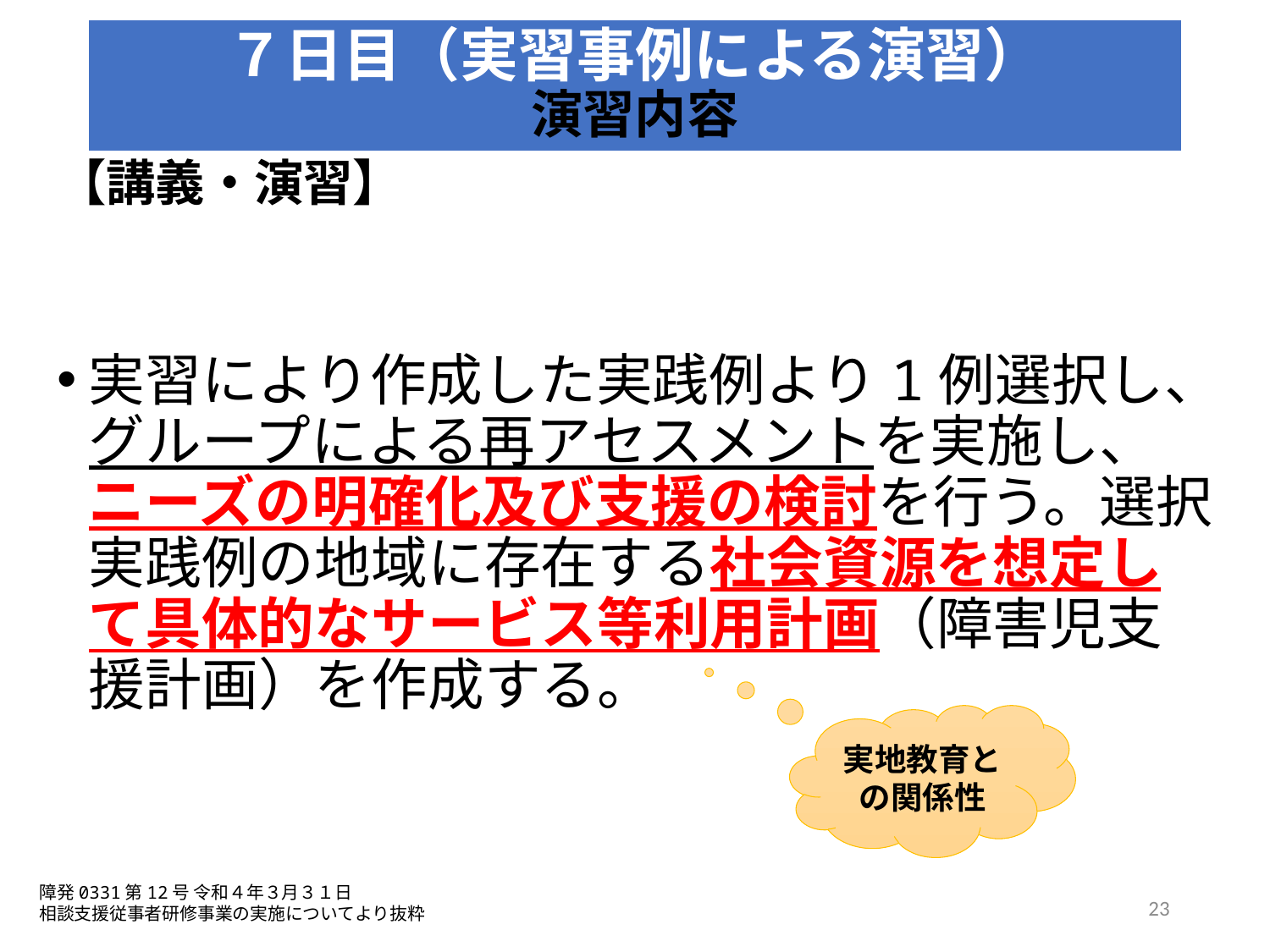

# ７日目（実習事例による演習） 演習内容
【講義・演習】

実習により作成した実践例より1例選択し、グループによる再アセスメントを実施し、ニーズの明確化及び支援の検討を行う。選択実践例の地域に存在する社会資源を想定して具体的なサービス等利用計画（障害児支援計画）を作成する。

実地教育との関係性
障発0331第12号 令和４年３月３１日
相談支援従事者研修事業の実施についてより抜粋
23